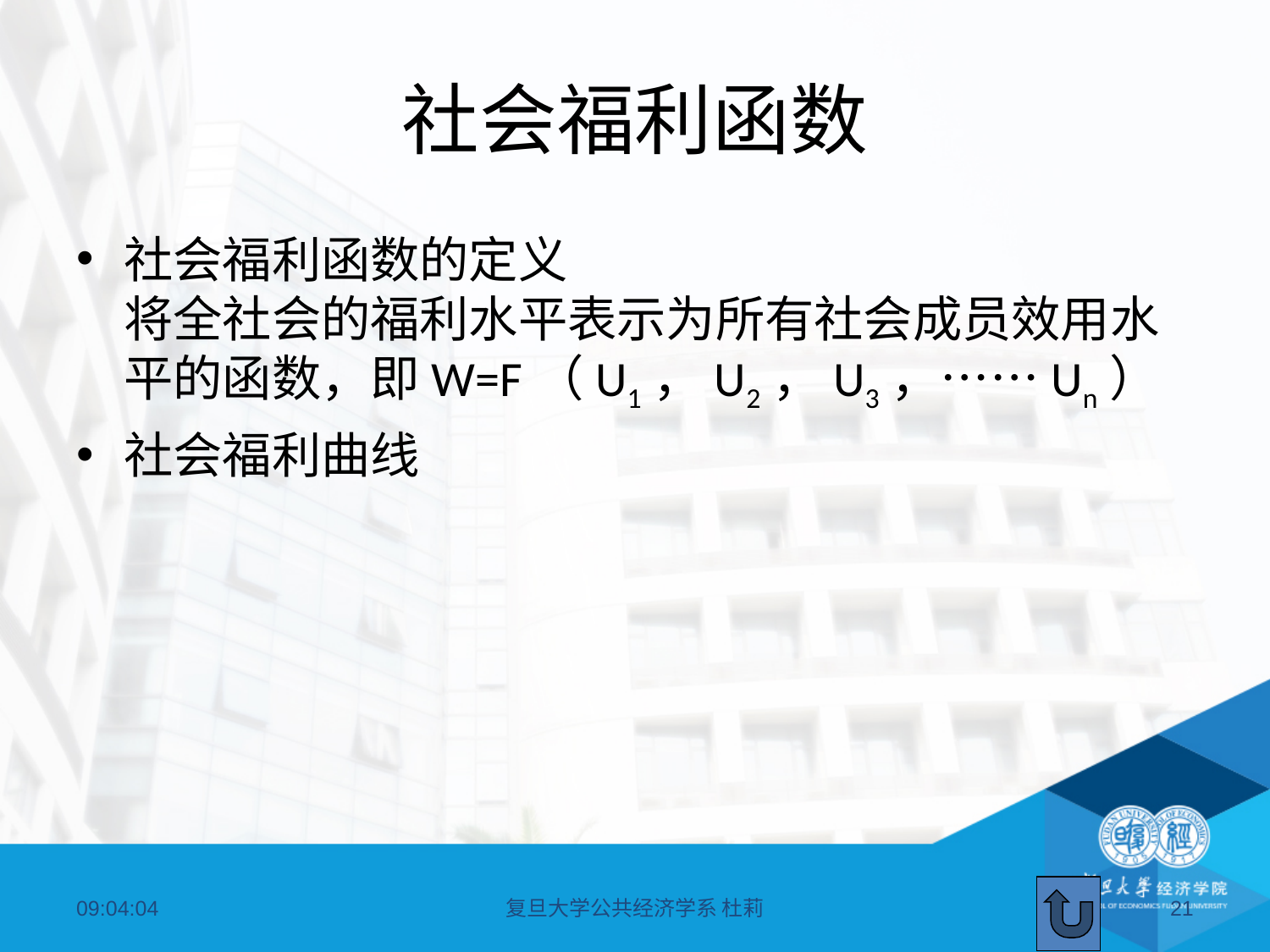

# 社会福利函数
社会福利函数的定义
将全社会的福利水平表示为所有社会成员效用水平的函数，即W=F（U1，U2，U3，……Un）
社会福利曲线

09:04:04
复旦大学公共经济学系 杜莉
21